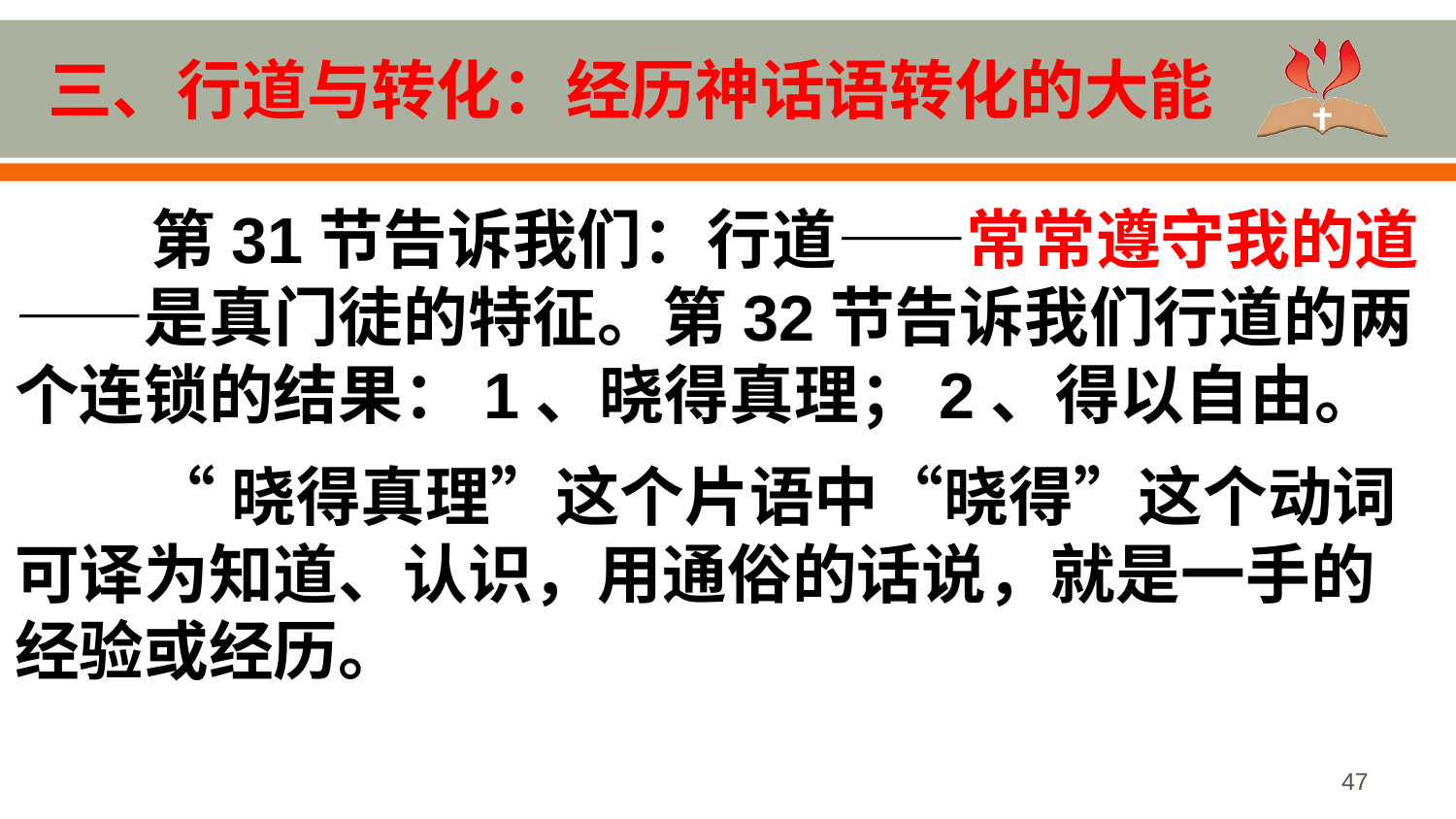

# 三、行道与转化：经历神话语转化的大能
第31节告诉我们：行道——常常遵守我的道 ——是真门徒的特征。第32节告诉我们行道的两个连锁的结果：1、晓得真理；2、得以自由。
“晓得真理”这个片语中“晓得”这个动词可译为知道、认识，用通俗的话说，就是一手的经验或经历。

47